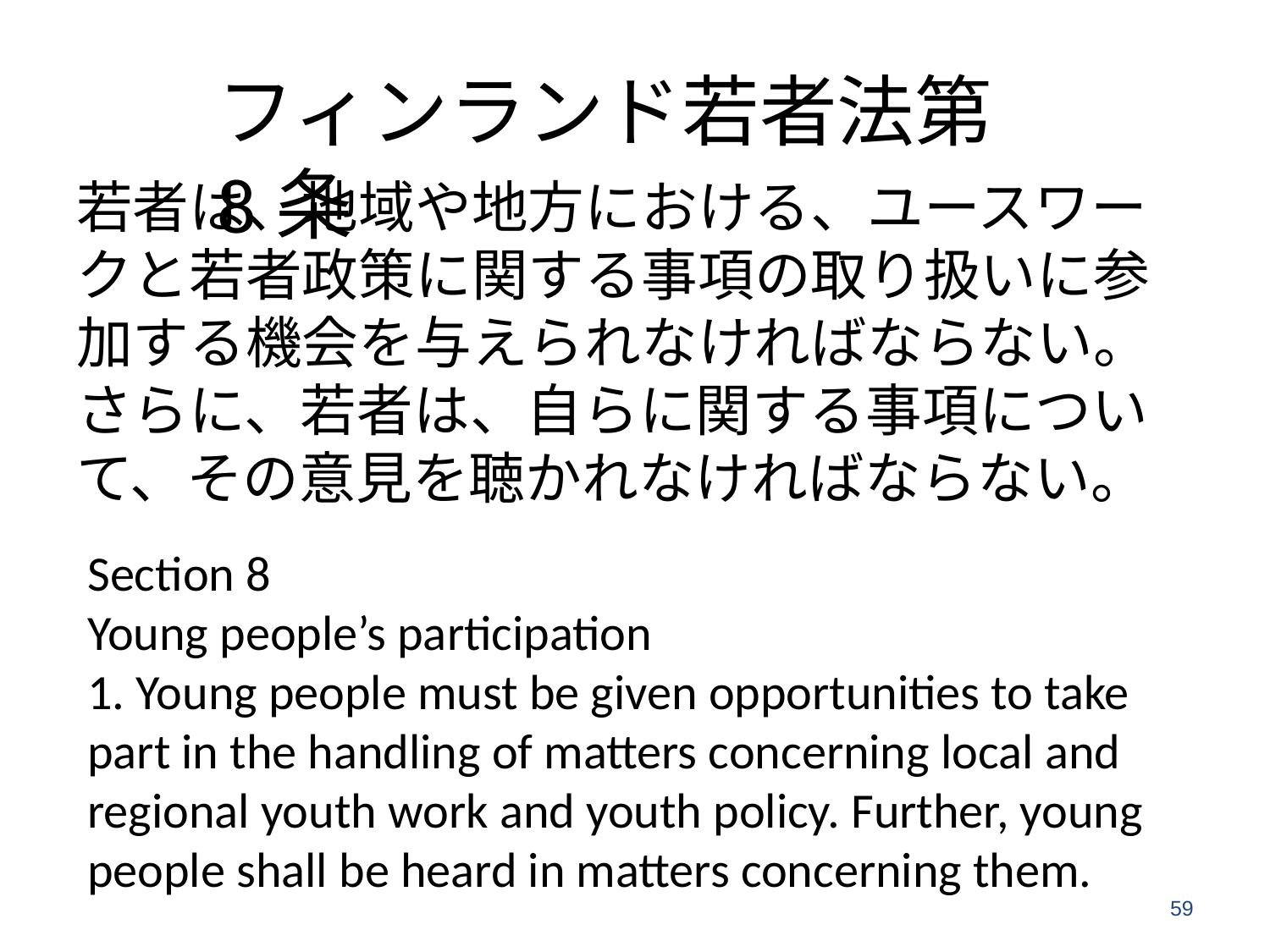

フィンランド若者法第8条
# 若者は、地域や地方における、ユースワークと若者政策に関する事項の取り扱いに参加する機会を与えられなければならない。さらに、若者は、自らに関する事項について、その意見を聴かれなければならない。
Section 8
Young people’s participation
1. Young people must be given opportunities to take part in the handling of matters concerning local and  regional youth work and youth policy. Further, young people shall be heard in matters concerning them.
59